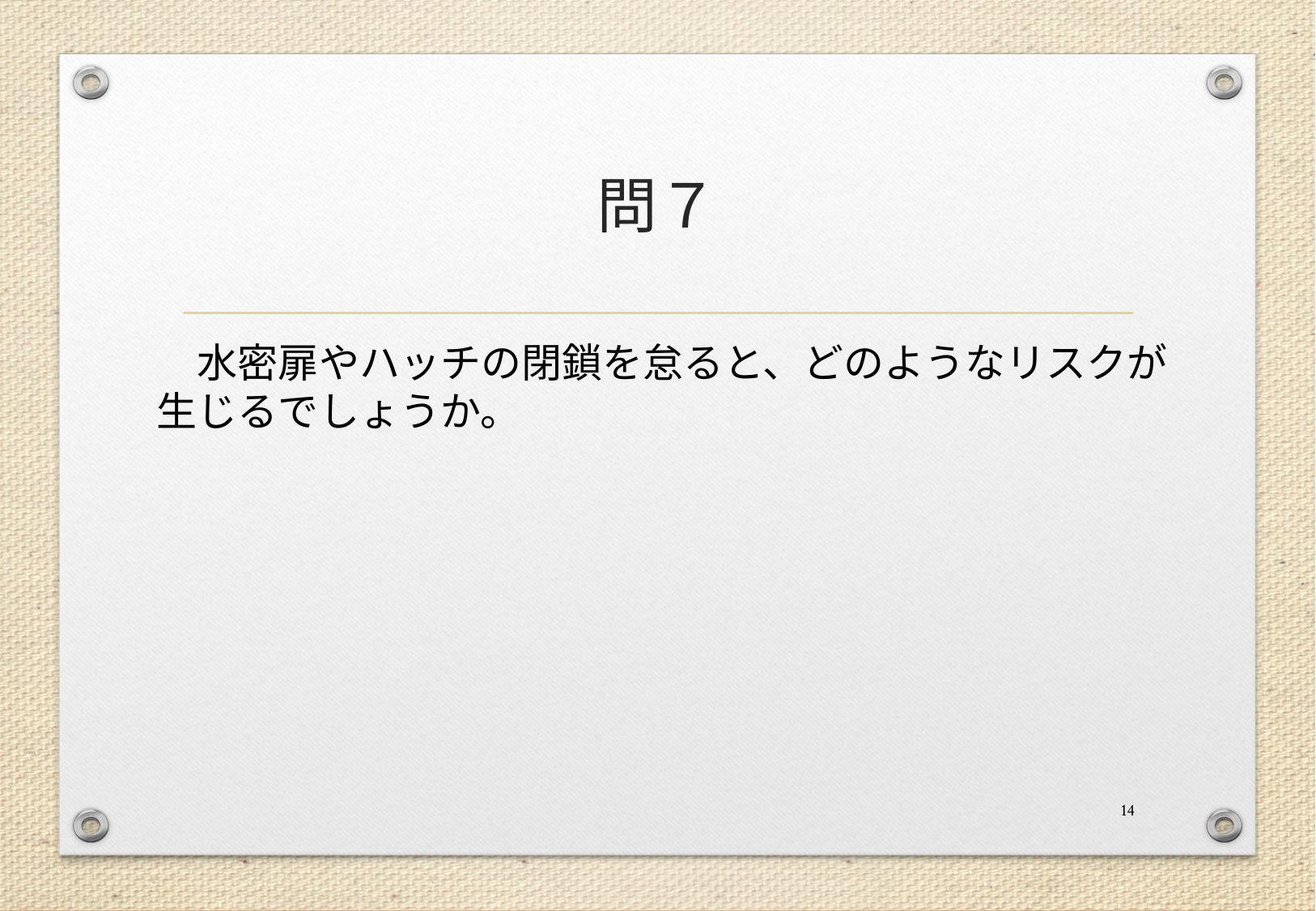

# 問７
　水密扉やハッチの閉鎖を怠ると、どのようなリスクが生じるでしょうか。
14